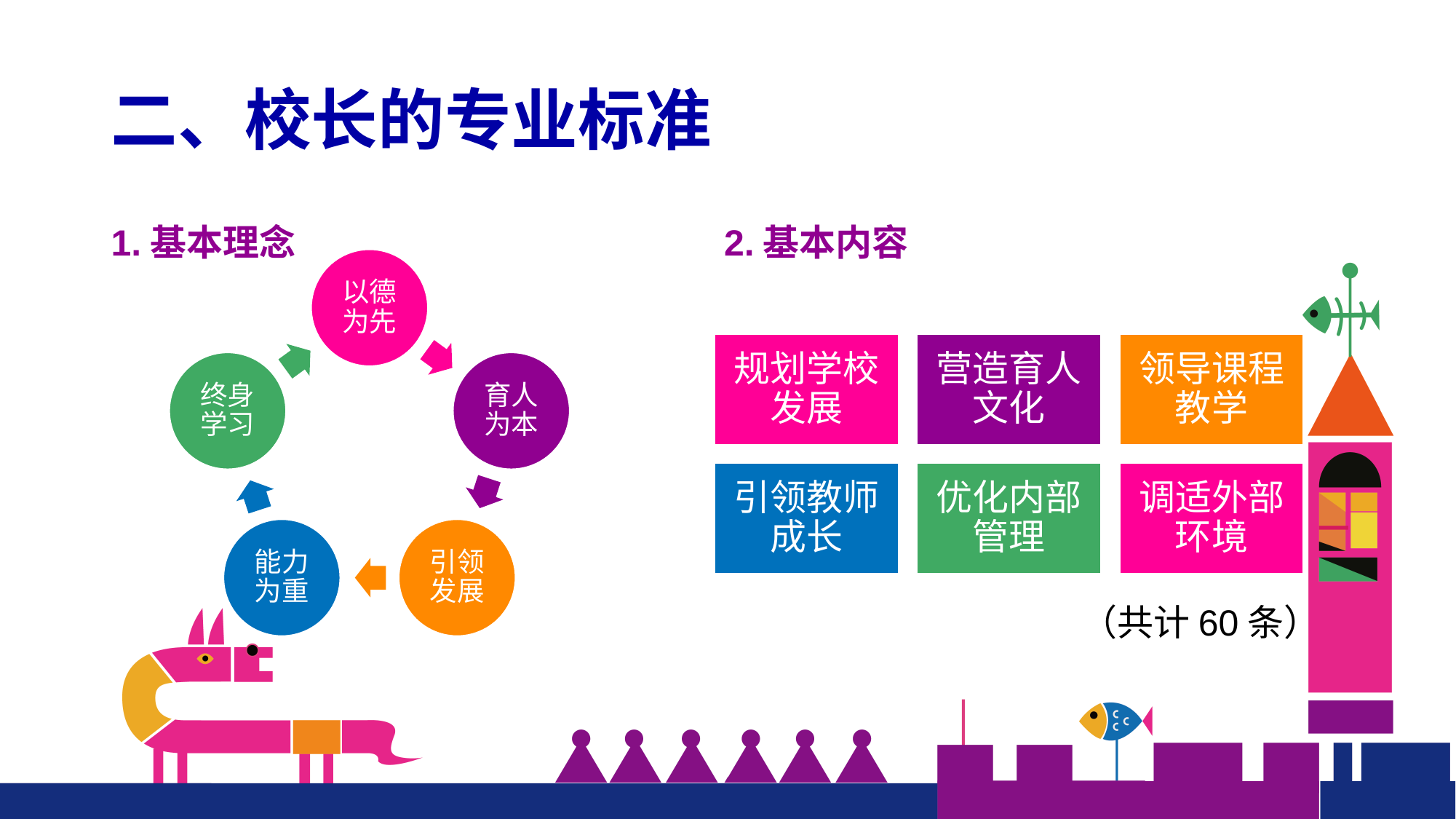

# 二、校长的专业标准
1.基本理念
2.基本内容
以德为先

育人为本

引领发展

能力为重

终身学习

规划学校发展
营造育人文化
领导课程教学
引领教师成长
优化内部管理
调适外部环境
（共计60条）